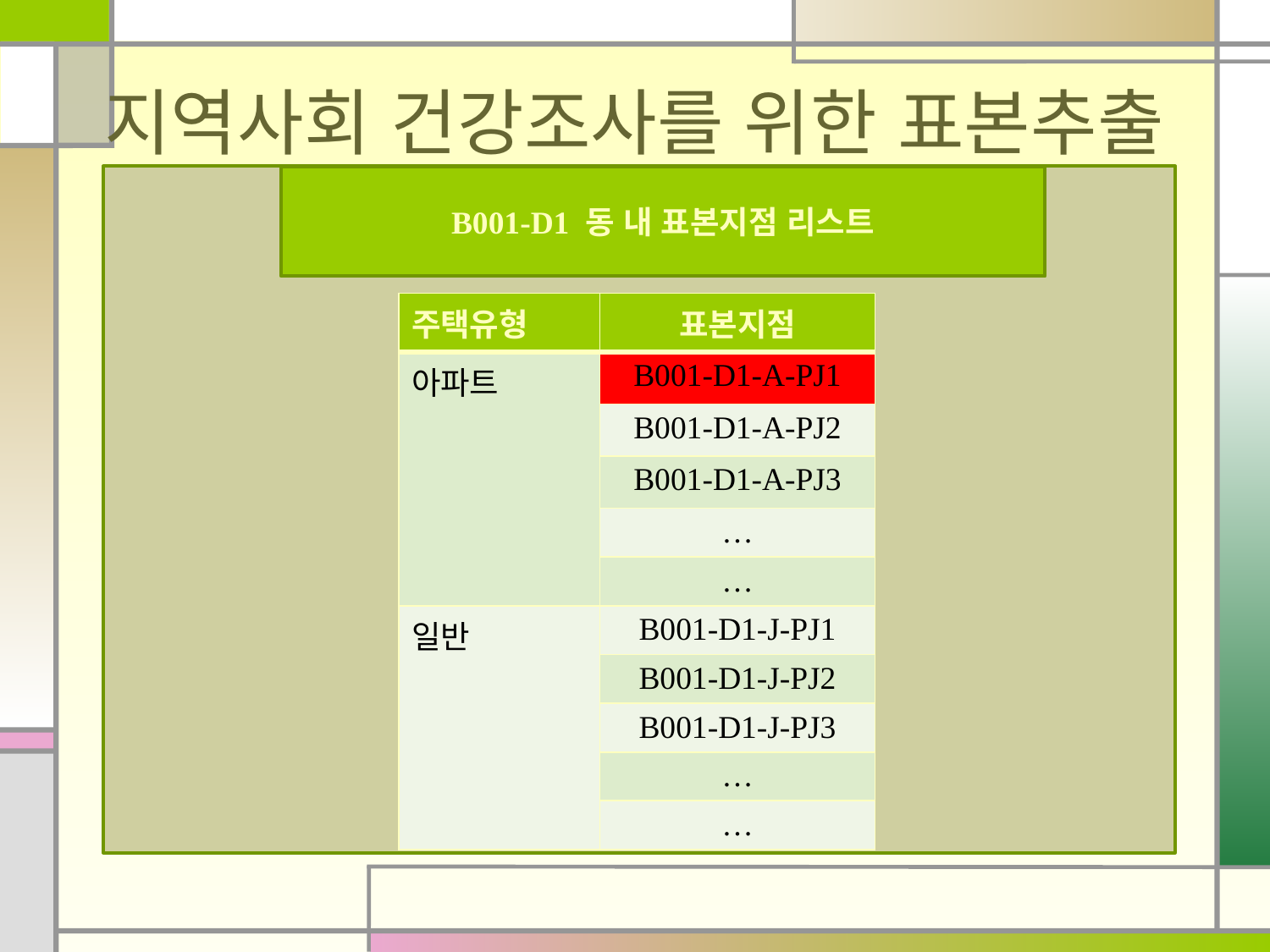

# 지역사회 건강조사를 위한 표본추출

B001-D1 동 내 표본지점 리스트
| 주택유형 | 표본지점 |
| --- | --- |
| 아파트 | B001-D1-A-PJ1 |
|  | B001-D1-A-PJ2 |
|  | B001-D1-A-PJ3 |
|  | … |
|  | … |
| 일반 | B001-D1-J-PJ1 |
|  | B001-D1-J-PJ2 |
|  | B001-D1-J-PJ3 |
|  | … |
|  | … |